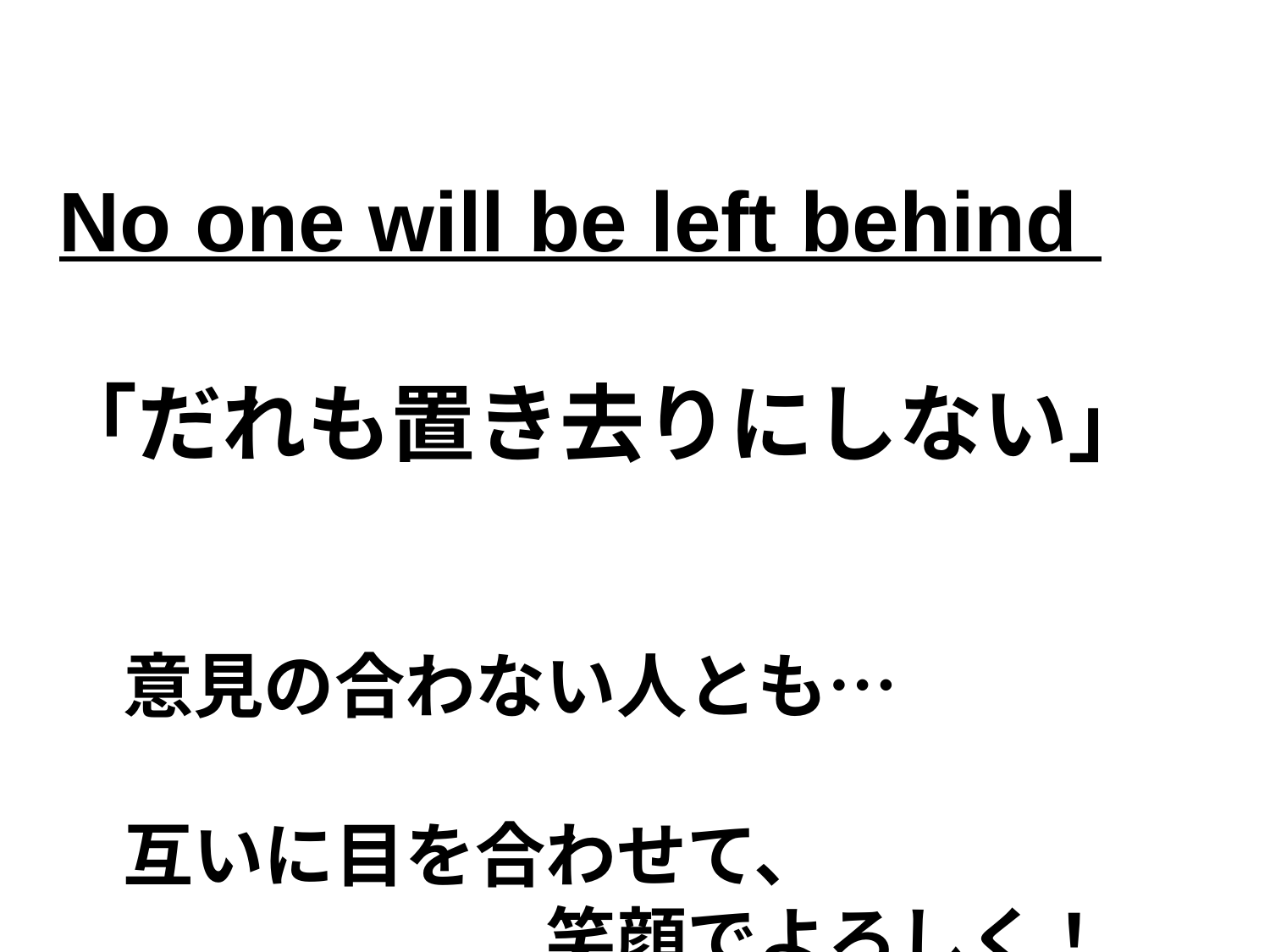

No one will be left behind

「だれも置き去りにしない」

　意見の合わない人とも…

　互いに目を合わせて、
　　　　　　　笑顔でよろしく！